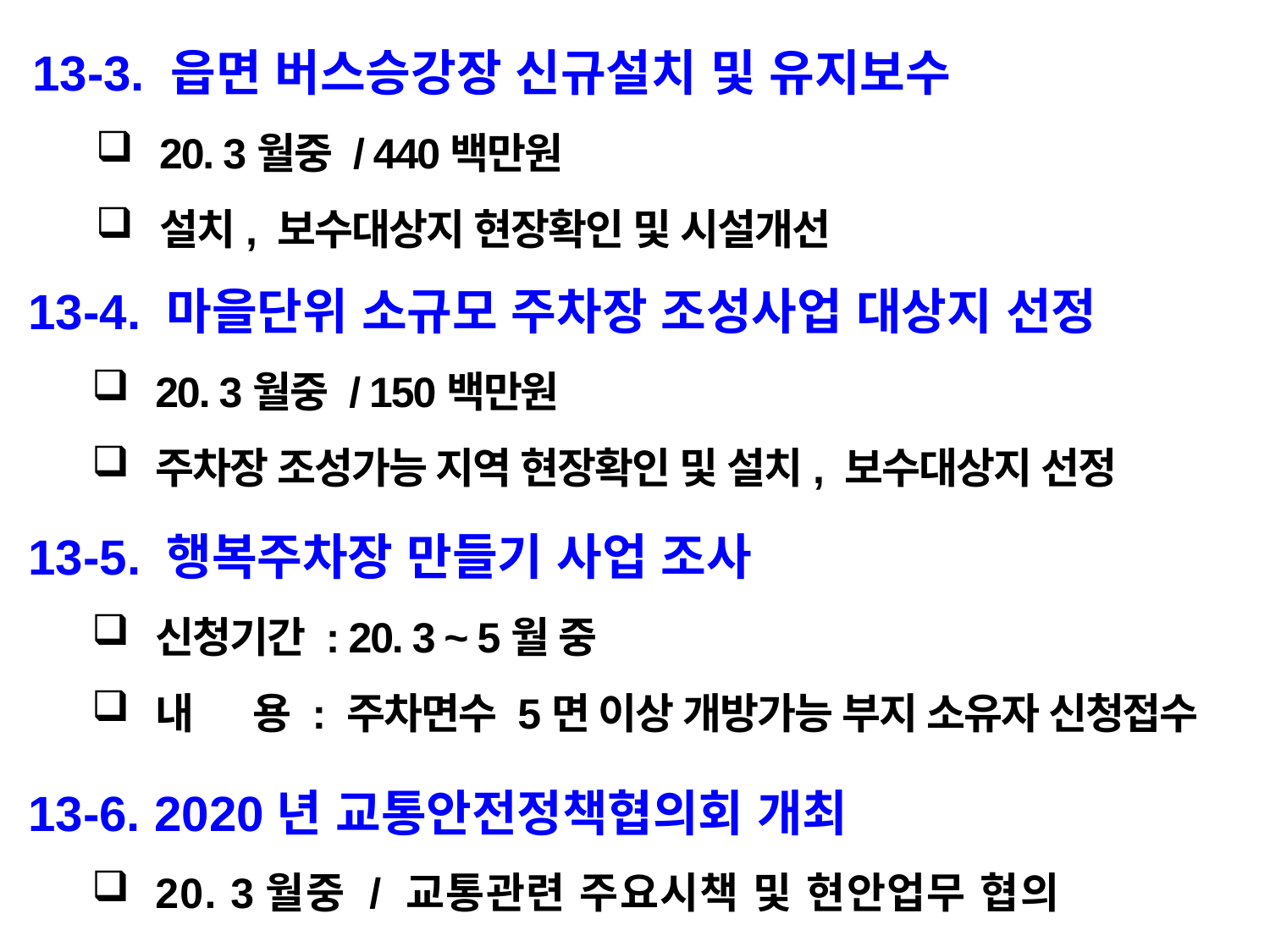

13-3. 읍면 버스승강장 신규설치 및 유지보수
20. 3월중 / 440백만원
설치, 보수대상지 현장확인 및 시설개선
13-4. 마을단위 소규모 주차장 조성사업 대상지 선정
20. 3월중 / 150백만원
주차장 조성가능 지역 현장확인 및 설치, 보수대상지 선정
13-5. 행복주차장 만들기 사업 조사
신청기간 : 20. 3 ~ 5월 중
내      용 : 주차면수 5면 이상 개방가능 부지 소유자 신청접수
13-6. 2020년 교통안전정책협의회 개최
20. 3월중 / 교통관련 주요시책 및 현안업무 협의